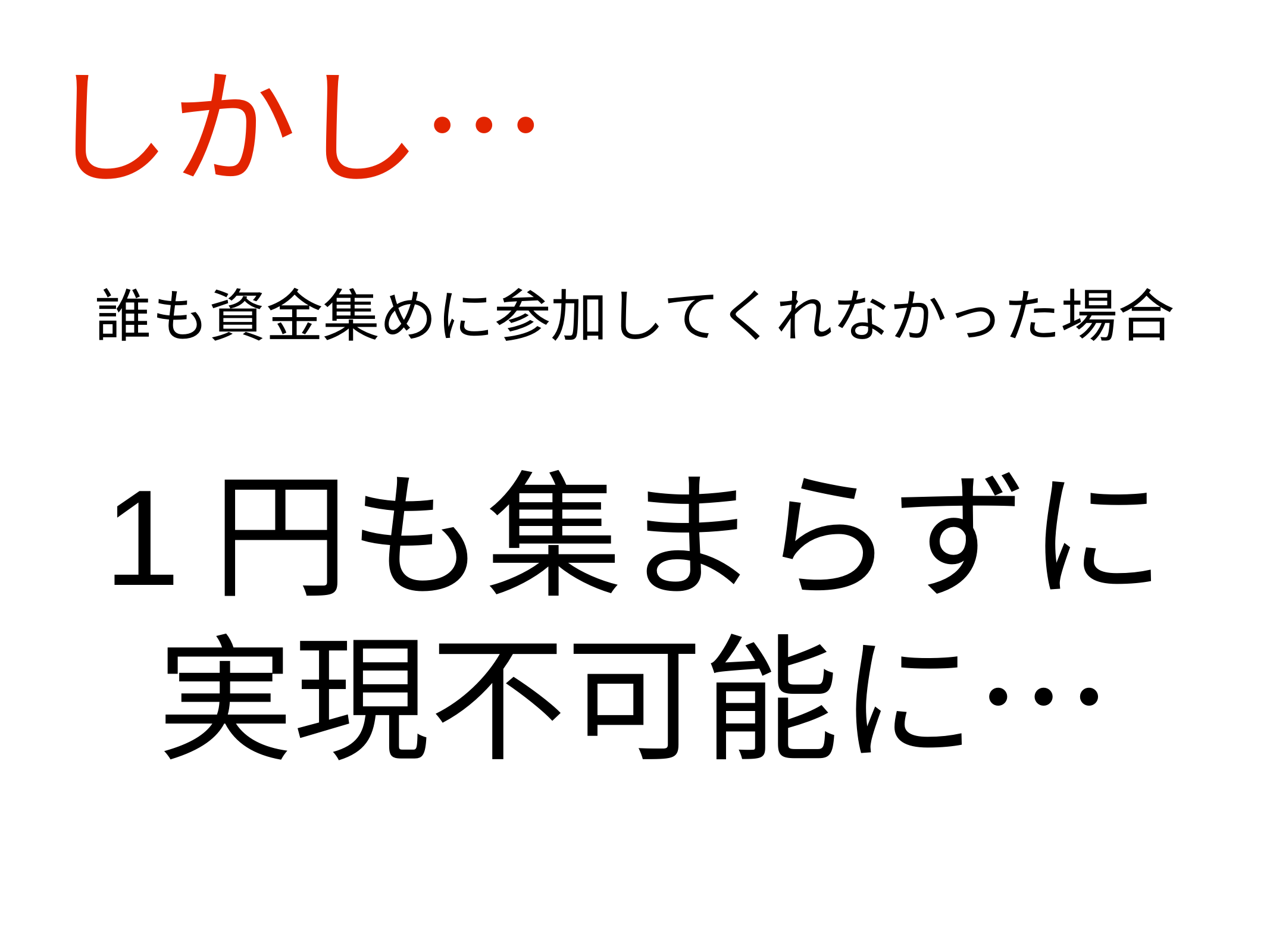

しかし…
誰も資金集めに参加してくれなかった場合
1円も集まらずに
実現不可能に…